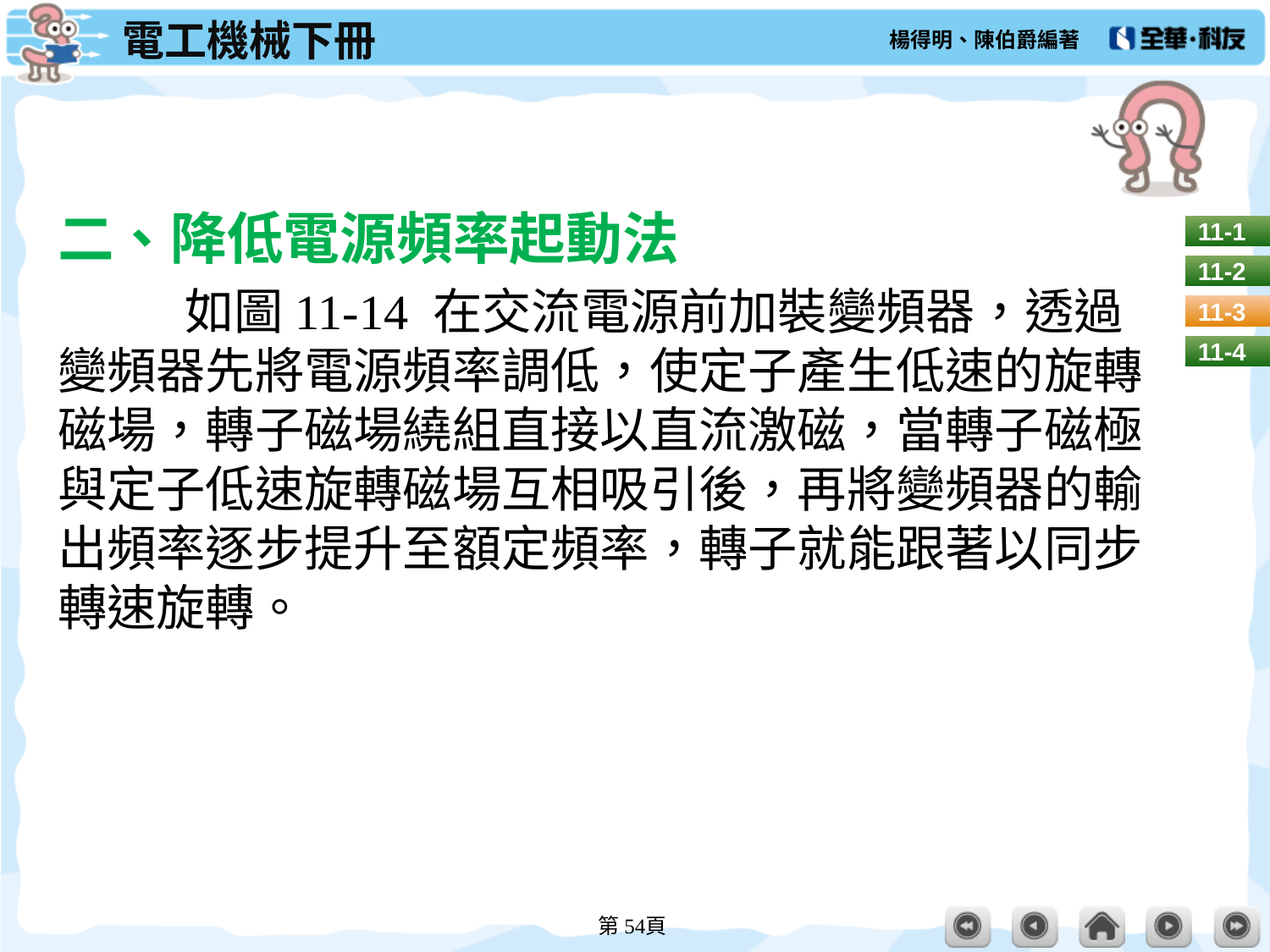

#
二、降低電源頻率起動法
	如圖11-14 在交流電源前加裝變頻器，透過變頻器先將電源頻率調低，使定子產生低速的旋轉磁場，轉子磁場繞組直接以直流激磁，當轉子磁極與定子低速旋轉磁場互相吸引後，再將變頻器的輸出頻率逐步提升至額定頻率，轉子就能跟著以同步轉速旋轉。